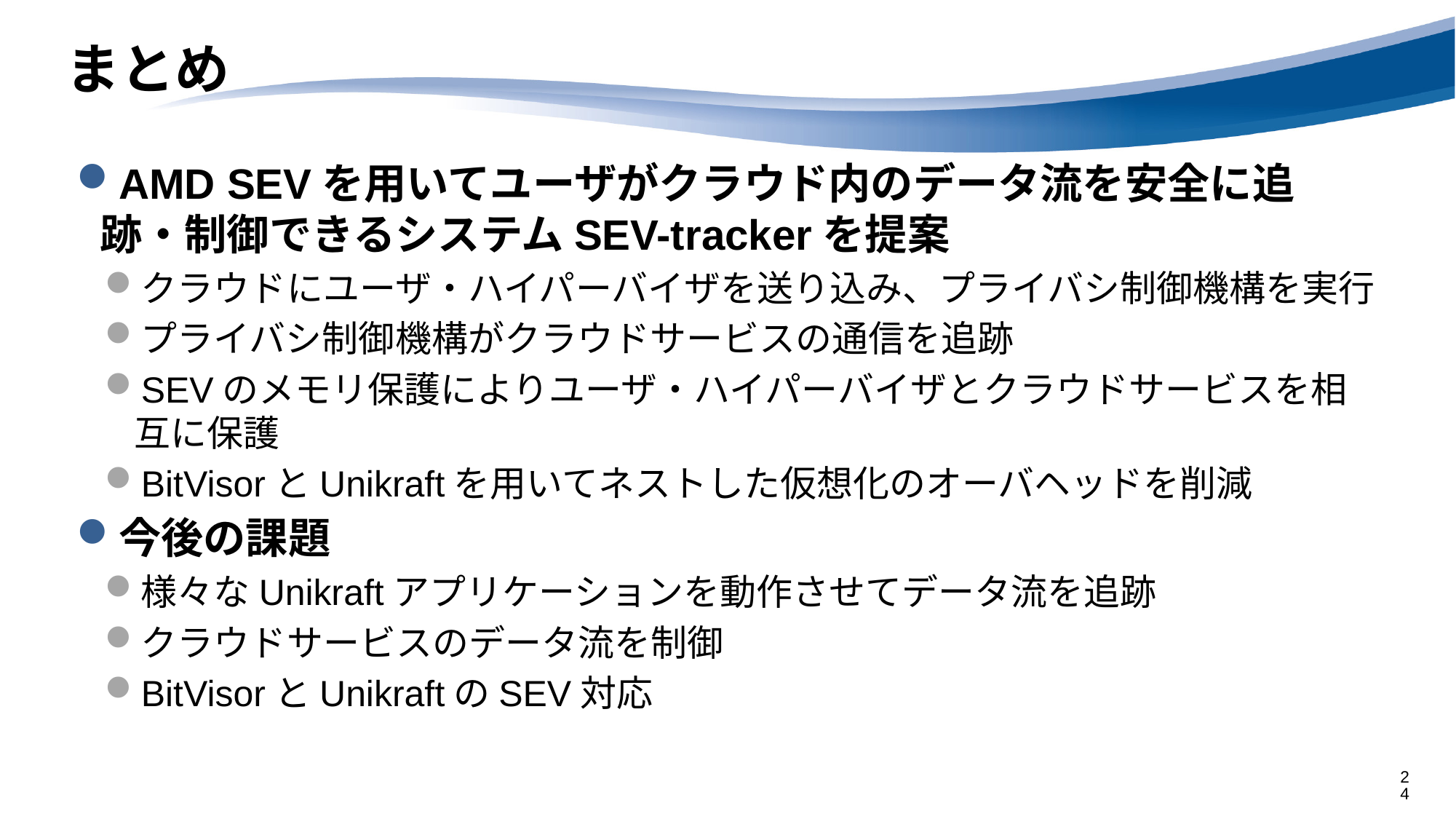

# まとめ
AMD SEVを用いてユーザがクラウド内のデータ流を安全に追跡・制御できるシステムSEV-trackerを提案
クラウドにユーザ・ハイパーバイザを送り込み、プライバシ制御機構を実行
プライバシ制御機構がクラウドサービスの通信を追跡
SEVのメモリ保護によりユーザ・ハイパーバイザとクラウドサービスを相互に保護
BitVisorとUnikraftを用いてネストした仮想化のオーバヘッドを削減
今後の課題
様々なUnikraftアプリケーションを動作させてデータ流を追跡
クラウドサービスのデータ流を制御
BitVisorとUnikraftのSEV対応
24